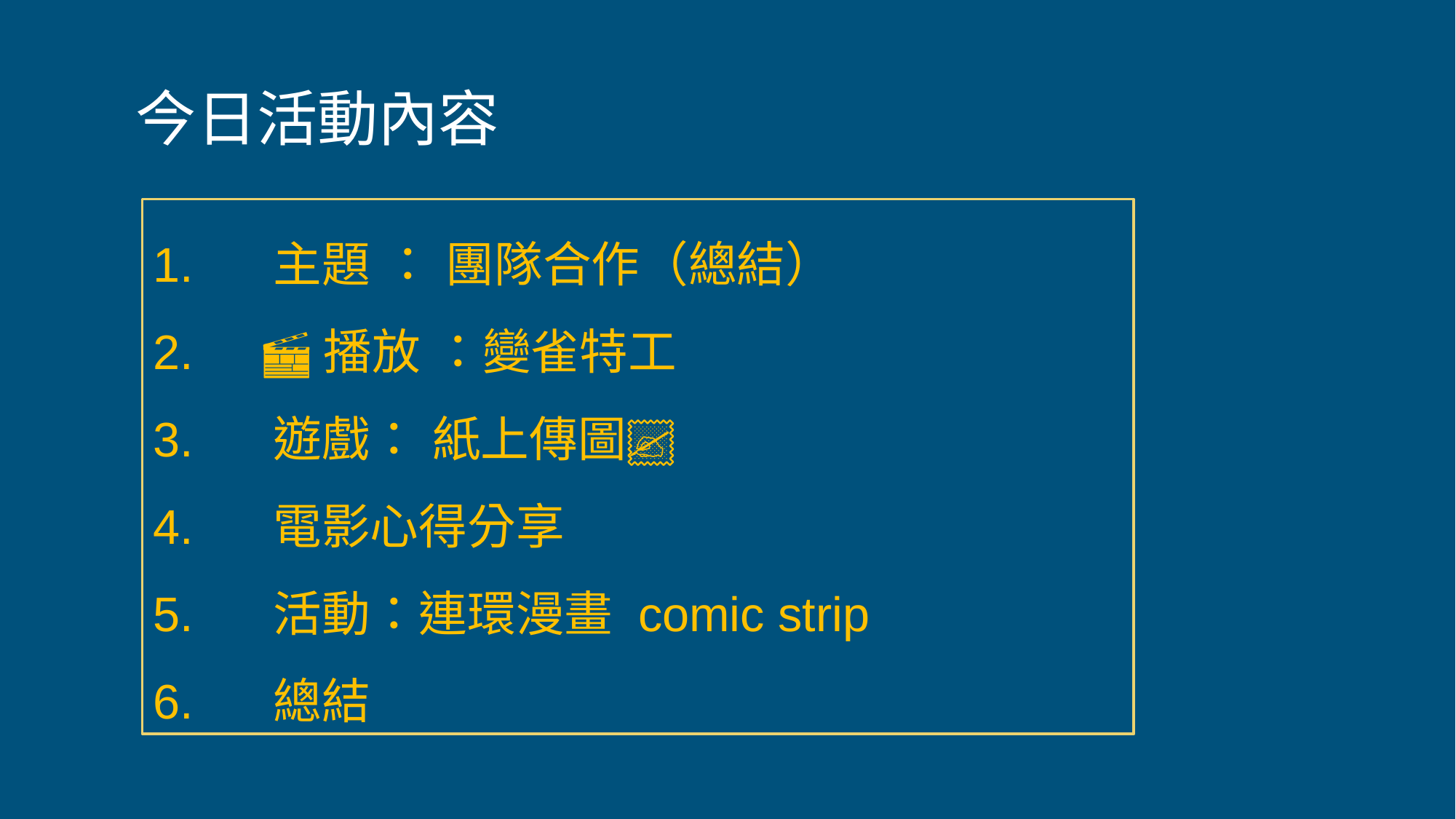

# 今日活動內容
     主題 ： 團隊合作（總結）
     🎬播放 ：變雀特工
     遊戲： 紙上傳圖✍🏻
     電影心得分享
     活動：連環漫畫 comic strip
     總結